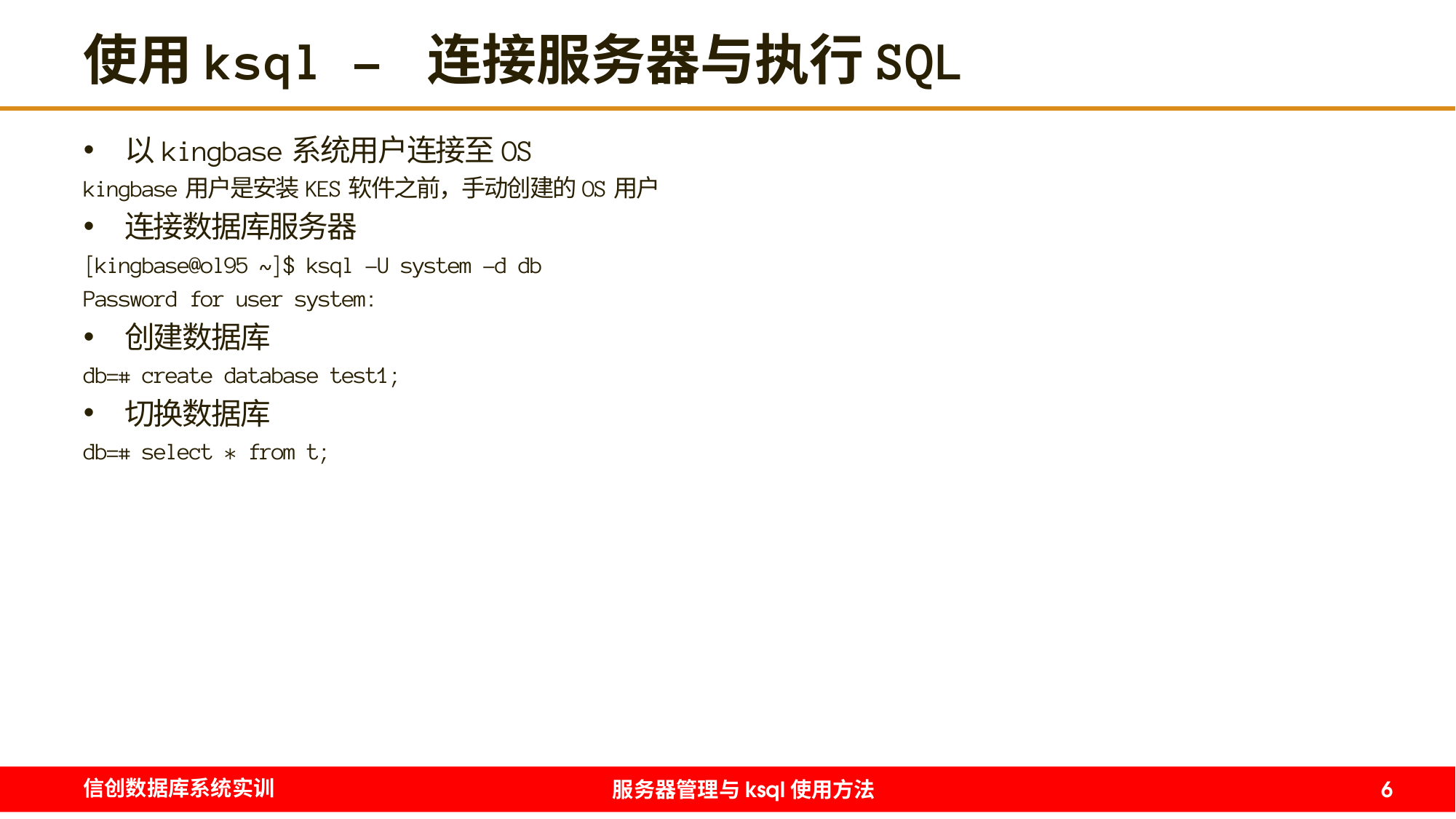

# 使用ksql – 连接服务器与执行SQL
以kingbase系统用户连接至OS
kingbase用户是安装KES软件之前，手动创建的OS用户
连接数据库服务器
[kingbase@ol95 ~]$ ksql -U system -d db
Password for user system:
创建数据库
db=# create database test1;
切换数据库
db=# select * from t;